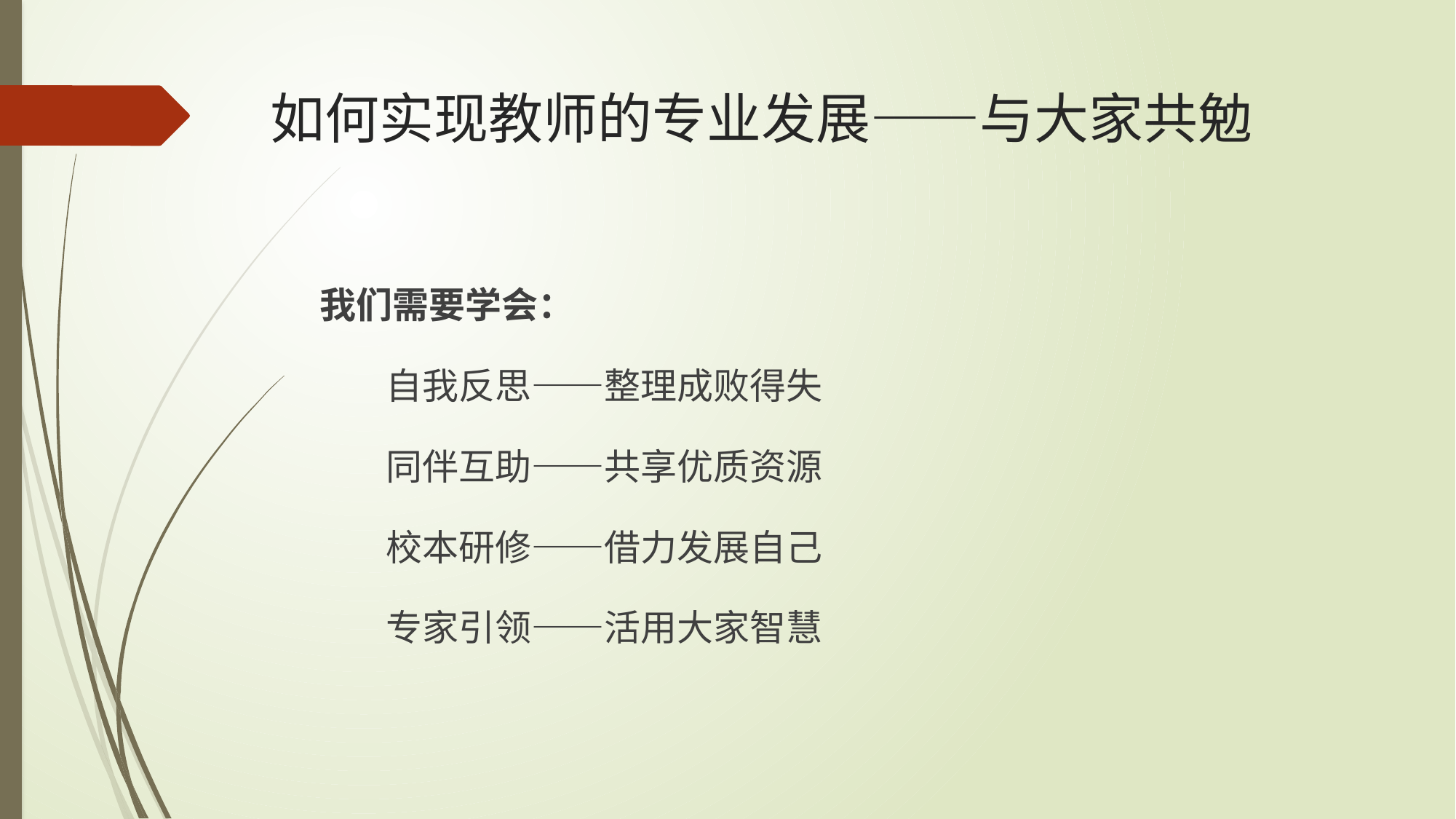

# 如何实现教师的专业发展——与大家共勉
我们需要学会：
       自我反思——整理成败得失
       同伴互助——共享优质资源
       校本研修——借力发展自己
       专家引领——活用大家智慧